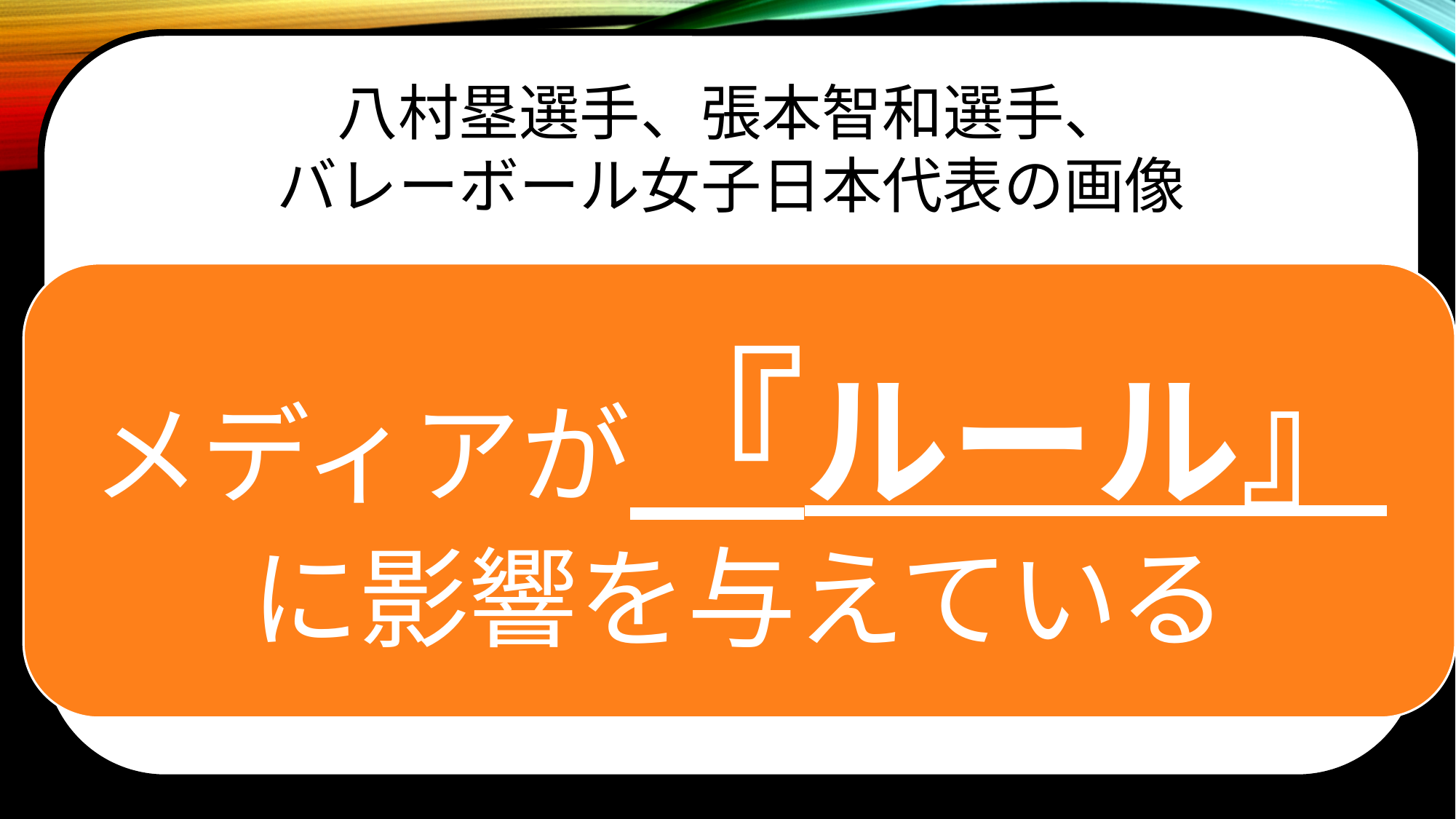

八村塁選手、張本智和選手、
バレーボール女子日本代表の画像
メディアが『ルール』に影響を与えている